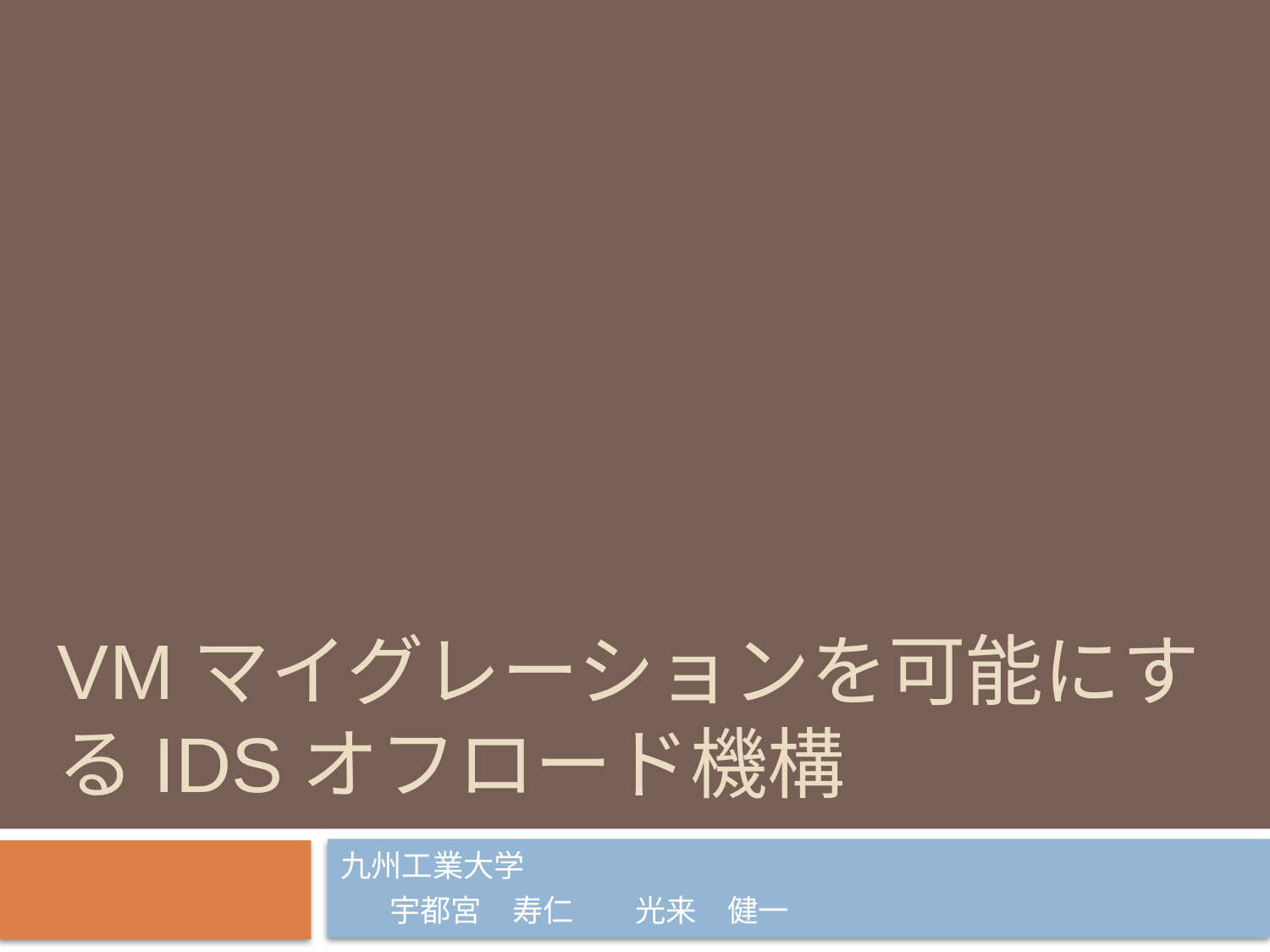

# VMマイグレーションを可能にするIDSオフロード機構
九州工業大学
  　宇都宮　寿仁　　光来　健一